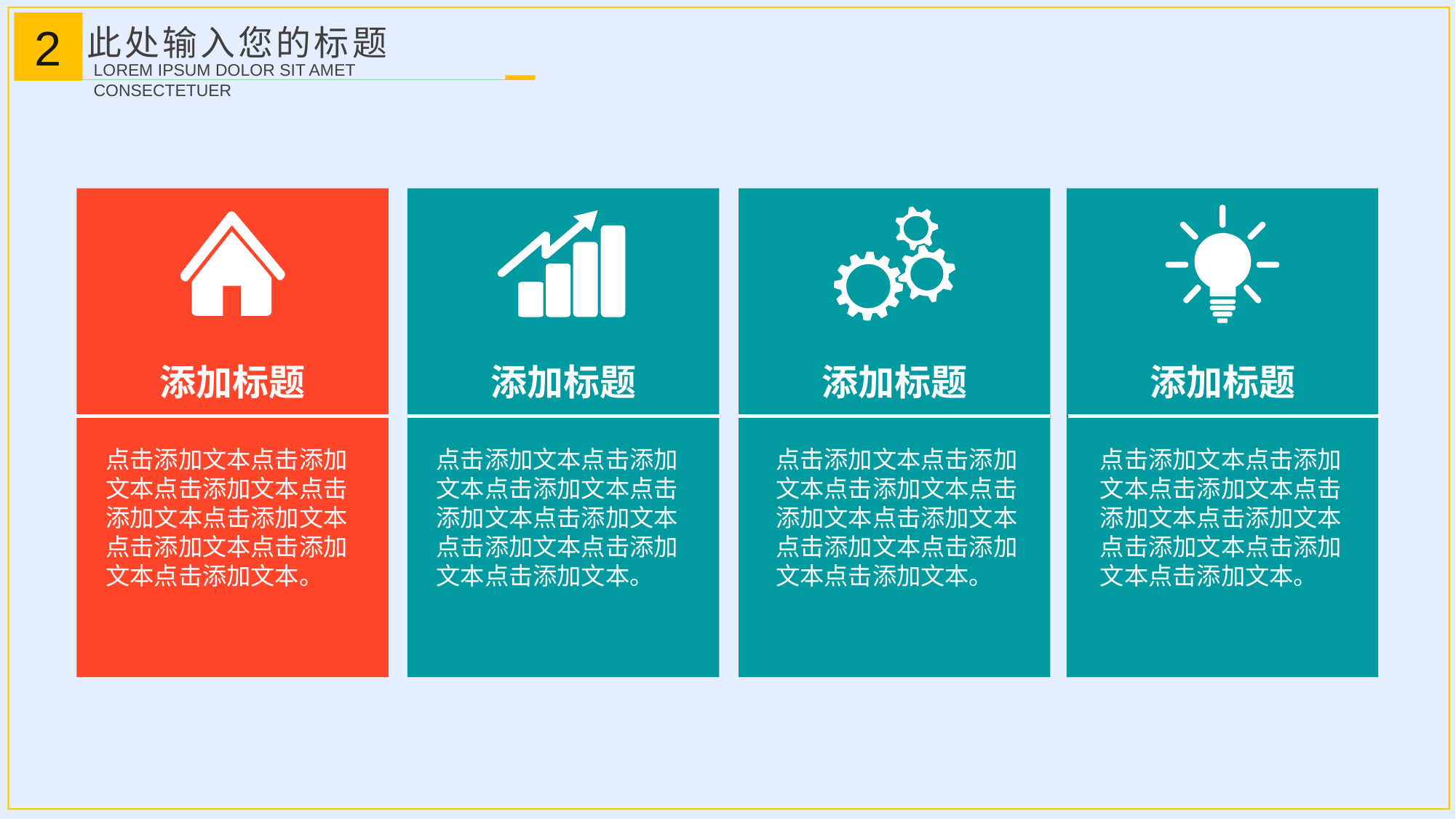

此处输入您的标题
2
LOREM IPSUM DOLOR SIT AMET CONSECTETUER

添加标题
点击添加文本点击添加文本点击添加文本点击添加文本点击添加文本点击添加文本点击添加文本点击添加文本。

添加标题
点击添加文本点击添加文本点击添加文本点击添加文本点击添加文本点击添加文本点击添加文本点击添加文本。

添加标题
点击添加文本点击添加文本点击添加文本点击添加文本点击添加文本点击添加文本点击添加文本点击添加文本。

添加标题
点击添加文本点击添加文本点击添加文本点击添加文本点击添加文本点击添加文本点击添加文本点击添加文本。